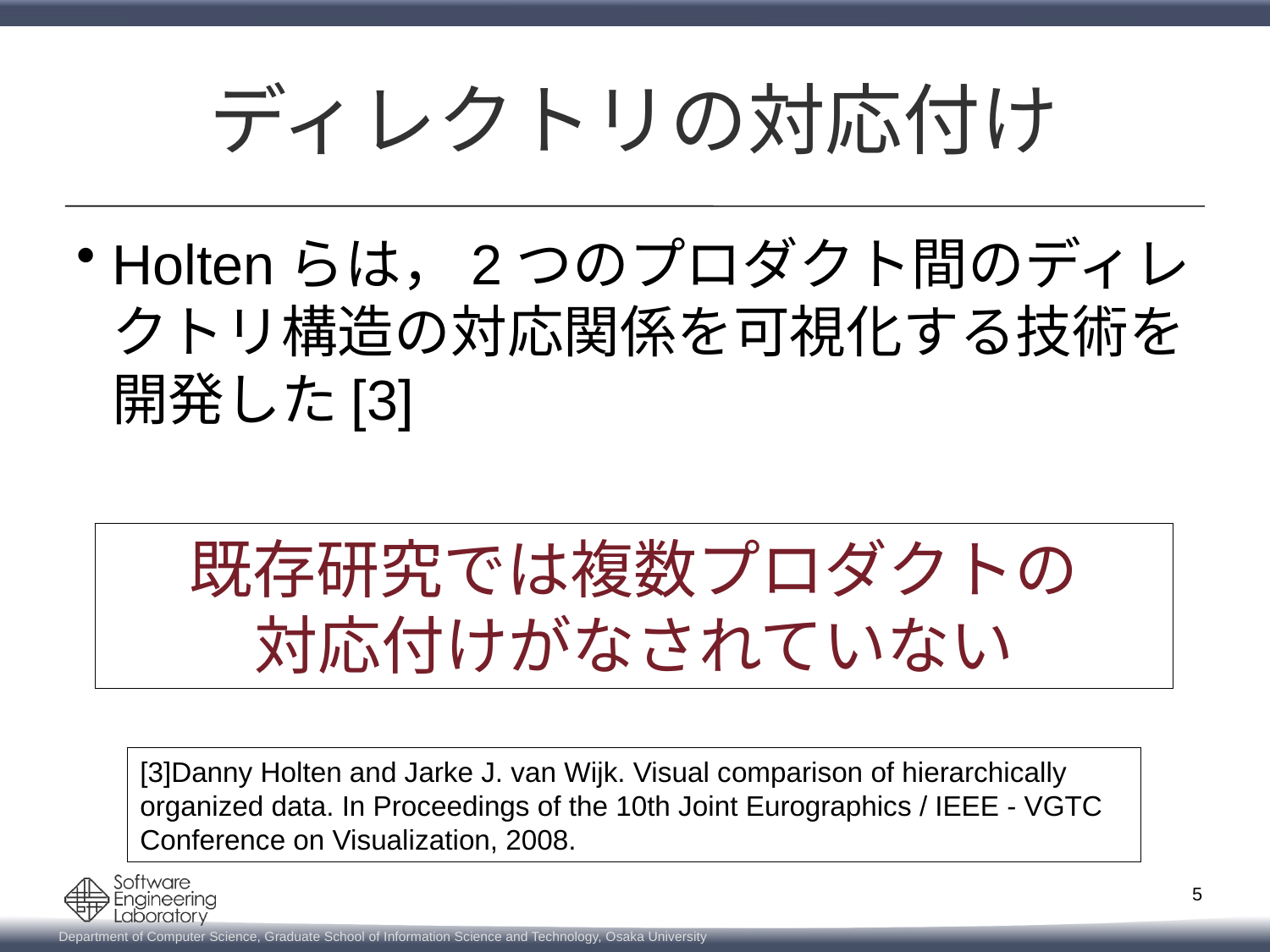

# ディレクトリの対応付け
Holtenらは，2つのプロダクト間のディレクトリ構造の対応関係を可視化する技術を開発した[3]

既存研究では複数プロダクトの
対応付けがなされていない
[3]Danny Holten and Jarke J. van Wijk. Visual comparison of hierarchically organized data. In Proceedings of the 10th Joint Eurographics / IEEE - VGTC Conference on Visualization, 2008.
5